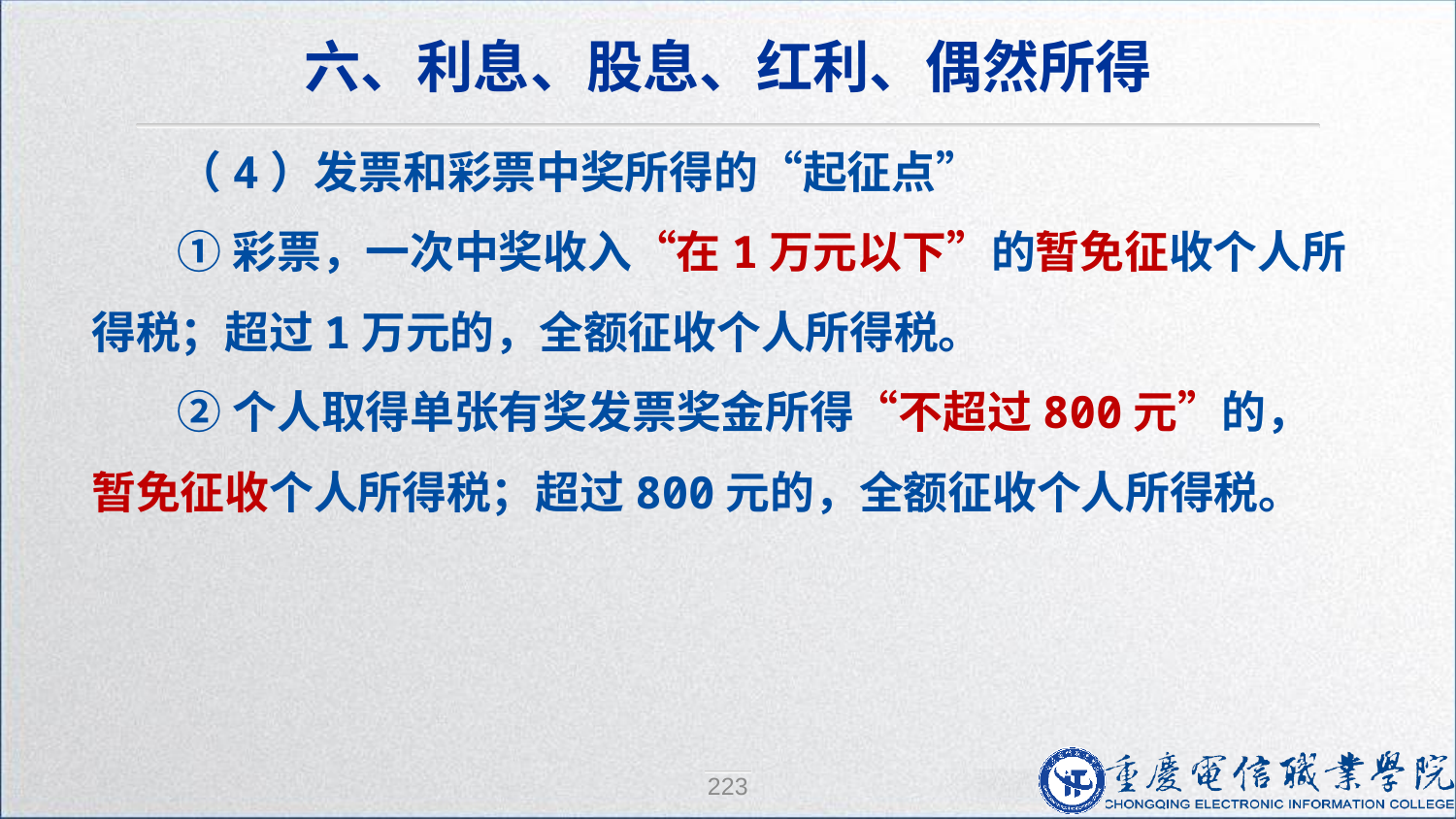

六、利息、股息、红利、偶然所得
（4）发票和彩票中奖所得的“起征点”
①彩票，一次中奖收入“在1万元以下”的暂免征收个人所得税；超过1万元的，全额征收个人所得税。
②个人取得单张有奖发票奖金所得“不超过800元”的，暂免征收个人所得税；超过800元的，全额征收个人所得税。
223